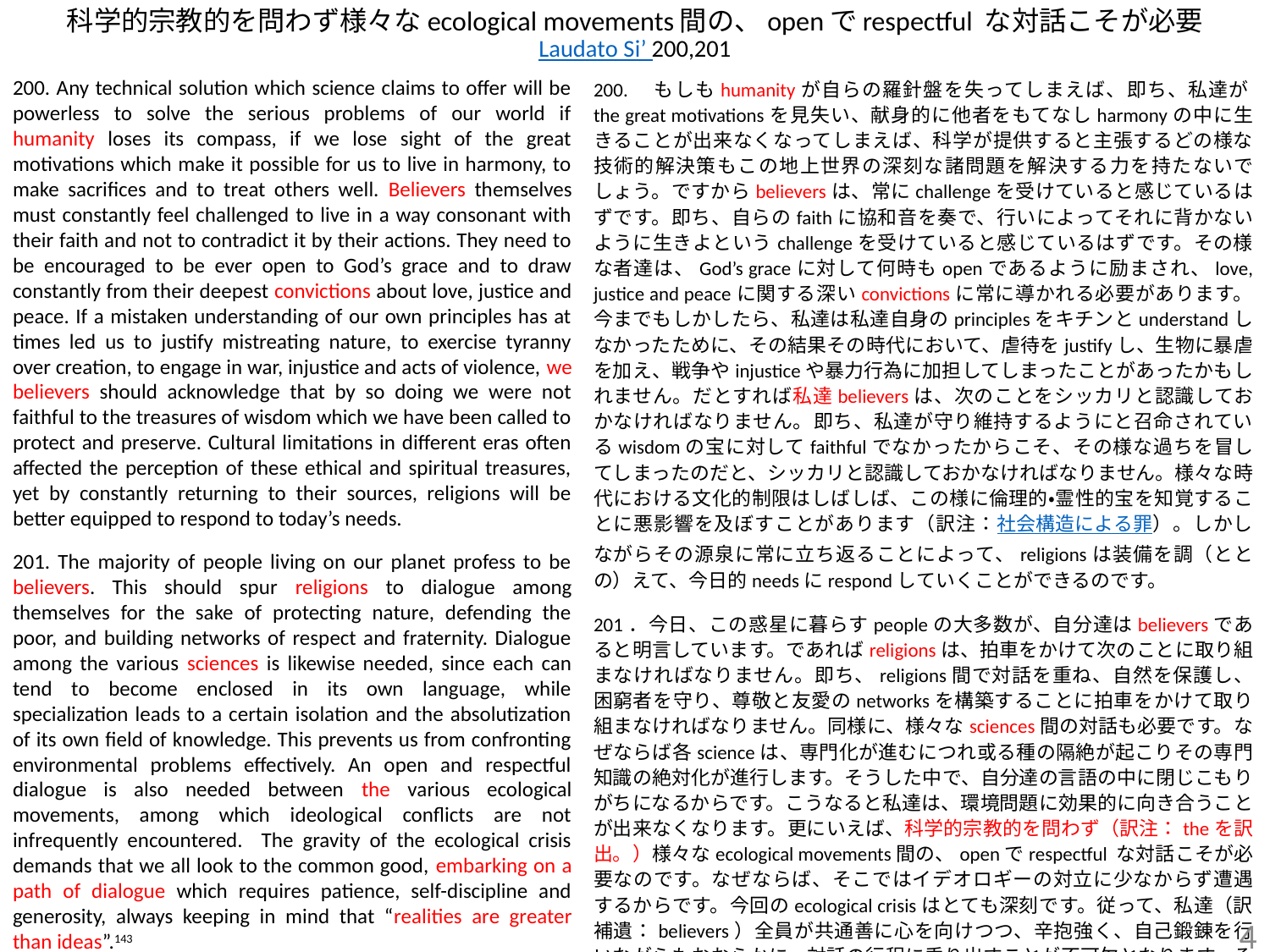

# 科学的宗教的を問わず様々なecological movements間の、openでrespectful な対話こそが必要 Laudato Si’ 200,201
200. Any technical solution which science claims to offer will be powerless to solve the serious problems of our world if humanity loses its compass, if we lose sight of the great motivations which make it possible for us to live in harmony, to make sacrifices and to treat others well. Believers themselves must constantly feel challenged to live in a way consonant with their faith and not to contradict it by their actions. They need to be encouraged to be ever open to God’s grace and to draw constantly from their deepest convictions about love, justice and peace. If a mistaken understanding of our own principles has at times led us to justify mistreating nature, to exercise tyranny over creation, to engage in war, injustice and acts of violence, we believers should acknowledge that by so doing we were not faithful to the treasures of wisdom which we have been called to protect and preserve. Cultural limitations in different eras often affected the perception of these ethical and spiritual treasures, yet by constantly returning to their sources, religions will be better equipped to respond to today’s needs.
201. The majority of people living on our planet profess to be believers. This should spur religions to dialogue among themselves for the sake of protecting nature, defending the poor, and building networks of respect and fraternity. Dialogue among the various sciences is likewise needed, since each can tend to become enclosed in its own language, while specialization leads to a certain isolation and the absolutization of its own field of knowledge. This prevents us from confronting environmental problems effectively. An open and respectful dialogue is also needed between the various ecological movements, among which ideological conflicts are not infrequently encountered.  The gravity of the ecological crisis demands that we all look to the common good, embarking on a path of dialogue which requires patience, self-discipline and generosity, always keeping in mind that “realities are greater than ideas”.143
200.　もしもhumanityが自らの羅針盤を失ってしまえば、即ち、私達がthe great motivationsを見失い、献身的に他者をもてなしharmonyの中に生きることが出来なくなってしまえば、科学が提供すると主張するどの様な技術的解決策もこの地上世界の深刻な諸問題を解決する力を持たないでしょう。ですからbelieversは、常にchallengeを受けていると感じているはずです。即ち、自らのfaithに協和音を奏で、行いによってそれに背かないように生きよというchallengeを受けていると感じているはずです。その様な者達は、God’s graceに対して何時もopenであるように励まされ、love, justice and peaceに関する深いconvictionsに常に導かれる必要があります。今までもしかしたら、私達は私達自身のprinciplesをキチンとunderstandしなかったために、その結果その時代において、虐待をjustifyし、生物に暴虐を加え、戦争やinjusticeや暴力行為に加担してしまったことがあったかもしれません。だとすれば私達believersは、次のことをシッカリと認識しておかなければなりません。即ち、私達が守り維持するようにと召命されているwisdomの宝に対してfaithfulでなかったからこそ、その様な過ちを冒してしまったのだと、シッカリと認識しておかなければなりません。様々な時代における文化的制限はしばしば、この様に倫理的・霊性的宝を知覚することに悪影響を及ぼすことがあります（訳注：社会構造による罪）。しかしながらその源泉に常に立ち返ることによって、religionsは装備を調（ととの）えて、今日的needsにrespondしていくことができるのです。

201．今日、この惑星に暮らすpeopleの大多数が、自分達はbelieversであると明言しています。であればreligionsは、拍車をかけて次のことに取り組まなければなりません。即ち、religions間で対話を重ね、自然を保護し、困窮者を守り、尊敬と友愛のnetworksを構築することに拍車をかけて取り組まなければなりません。同様に、様々なsciences間の対話も必要です。なぜならば各scienceは、専門化が進むにつれ或る種の隔絶が起こりその専門知識の絶対化が進行します。そうした中で、自分達の言語の中に閉じこもりがちになるからです。こうなると私達は、環境問題に効果的に向き合うことが出来なくなります。更にいえば、科学的宗教的を問わず（訳注：theを訳出。）様々なecological movements間の、openでrespectful な対話こそが必要なのです。なぜならば、そこではイデオロギーの対立に少なからず遭遇するからです。今回のecological crisisはとても深刻です。従って、私達（訳補遺：believers）全員が共通善に心を向けつつ、辛抱強く、自己鍛錬を行いながらもおおらかに、対話の行程に乗り出すことが不可欠となります。そして常に念頭に「realities are greater than ideas」 143 を置くことが不可欠となります。

143：教皇フランシスコ使徒的勧告『福音の喜び』、231
4